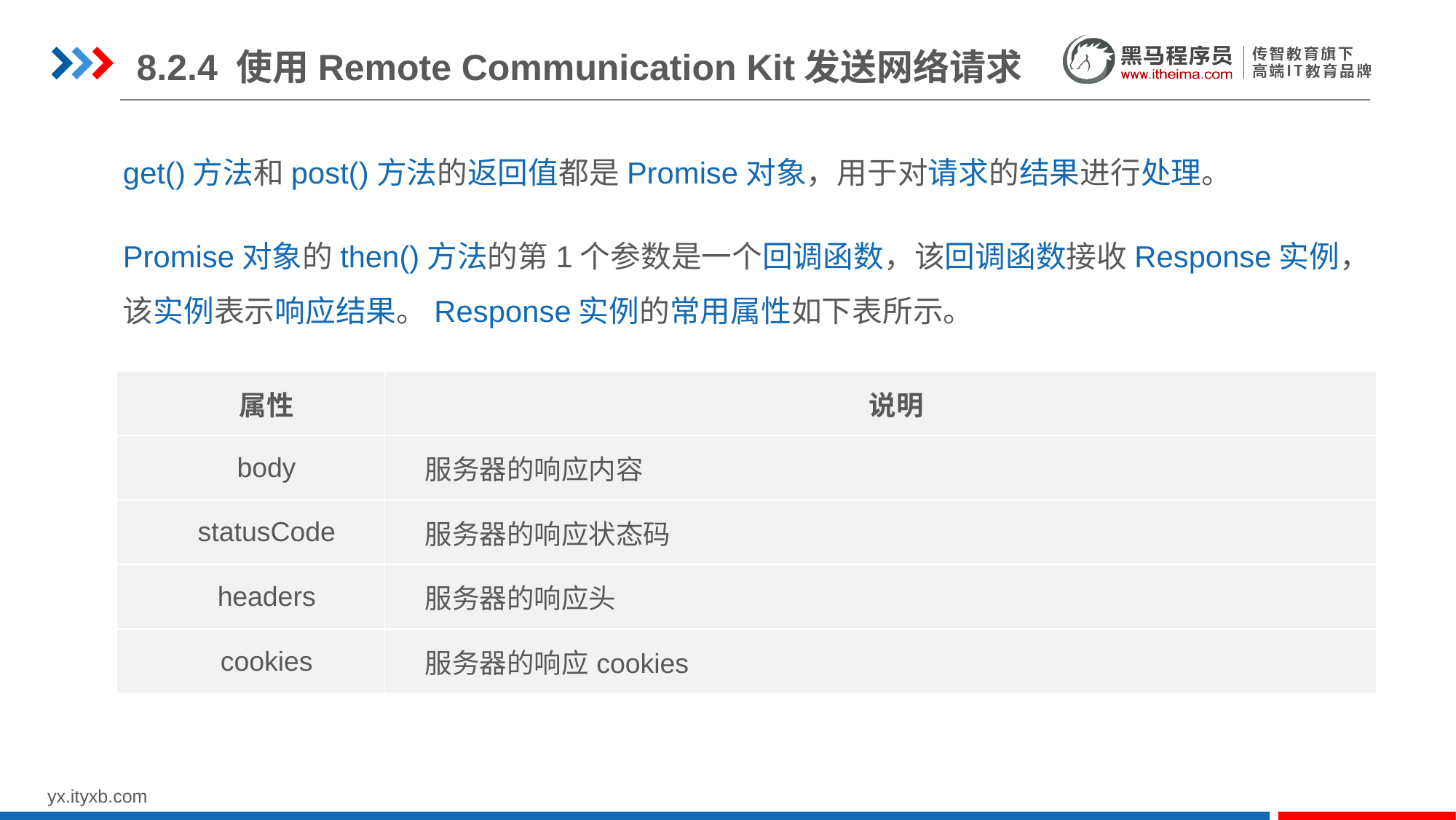

8.2.4 使用Remote Communication Kit发送网络请求
get()方法和post()方法的返回值都是Promise对象，用于对请求的结果进行处理。

Promise对象的then()方法的第1个参数是一个回调函数，该回调函数接收Response实例，该实例表示响应结果。Response实例的常用属性如下表所示。
| 属性 | 说明 |
| --- | --- |
| body | 服务器的响应内容 |
| statusCode | 服务器的响应状态码 |
| headers | 服务器的响应头 |
| cookies | 服务器的响应cookies |